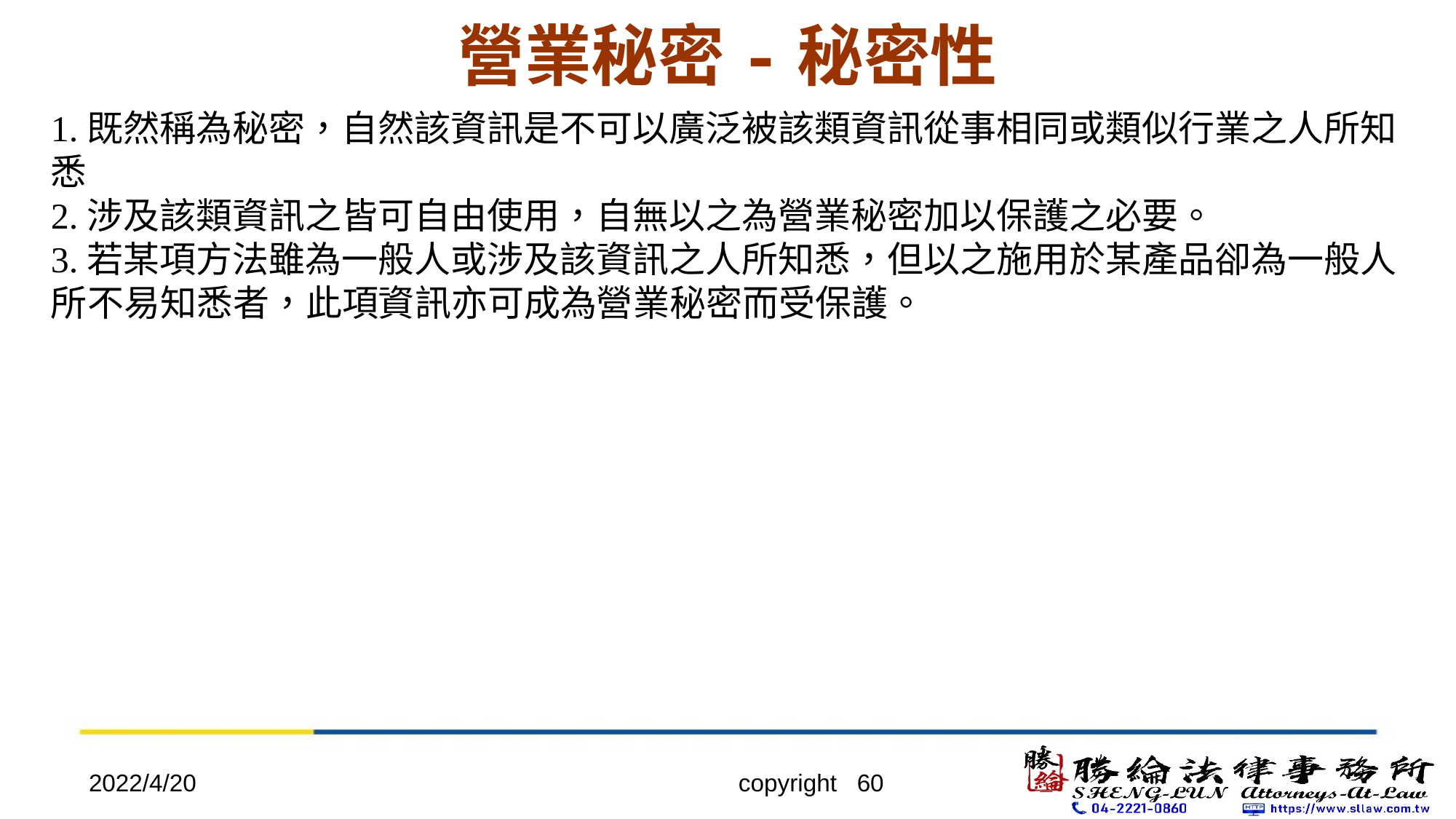

# 營業秘密-秘密性
1.既然稱為秘密，自然該資訊是不可以廣泛被該類資訊從事相同或類似行業之人所知悉
2.涉及該類資訊之皆可自由使用，自無以之為營業秘密加以保護之必要。
3.若某項方法雖為一般人或涉及該資訊之人所知悉，但以之施用於某產品卻為一般人所不易知悉者，此項資訊亦可成為營業秘密而受保護。

2022/4/20
copyright   60